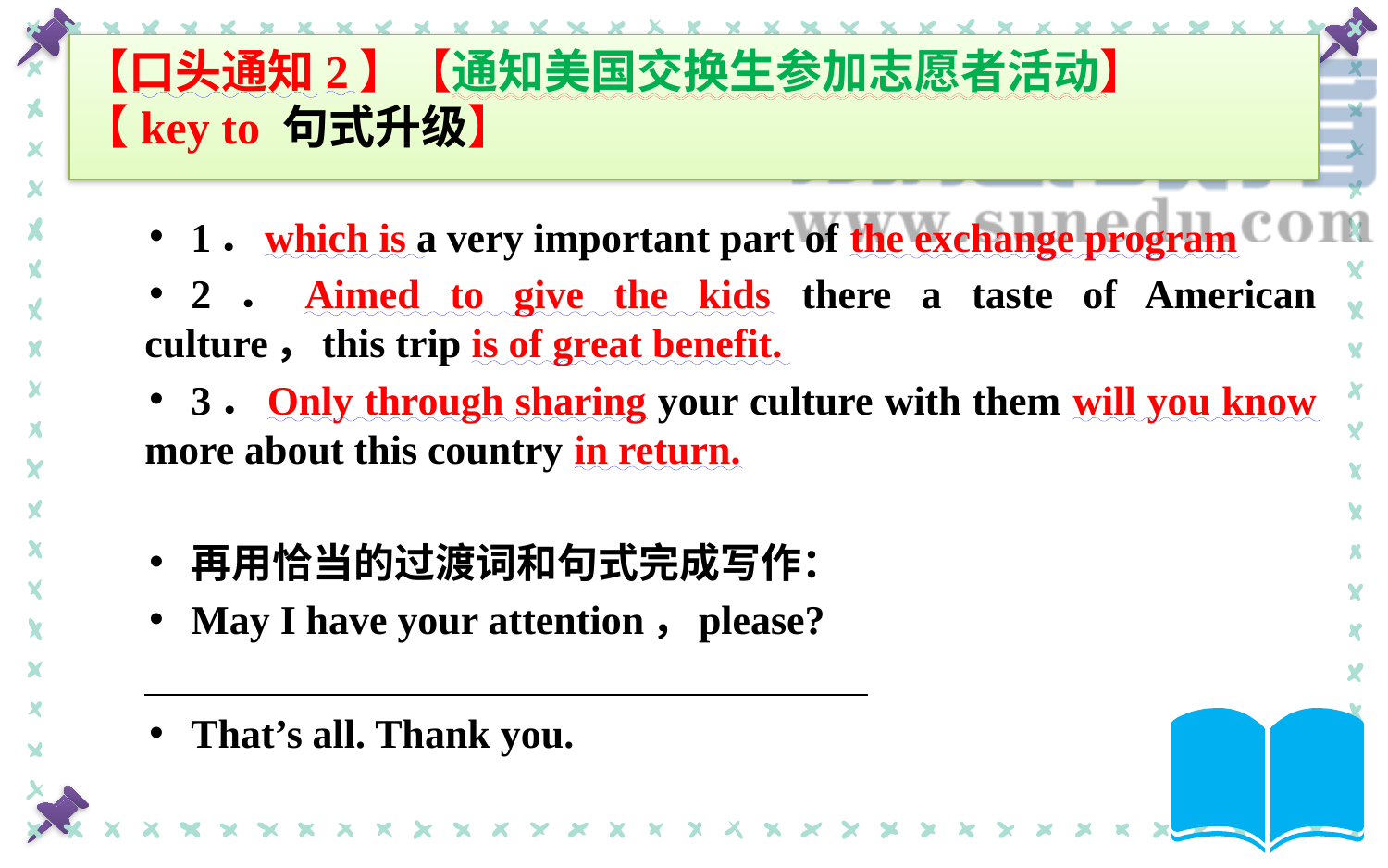

# 【口头通知2】【通知美国交换生参加志愿者活动】 【key to 句式升级】
1．which is a very important part of the exchange program
2．Aimed to give the kids there a taste of American culture，this trip is of great benefit.
3．Only through sharing your culture with them will you know more about this country in return.

再用恰当的过渡词和句式完成写作：
May I have your attention，please?

That’s all. Thank you.